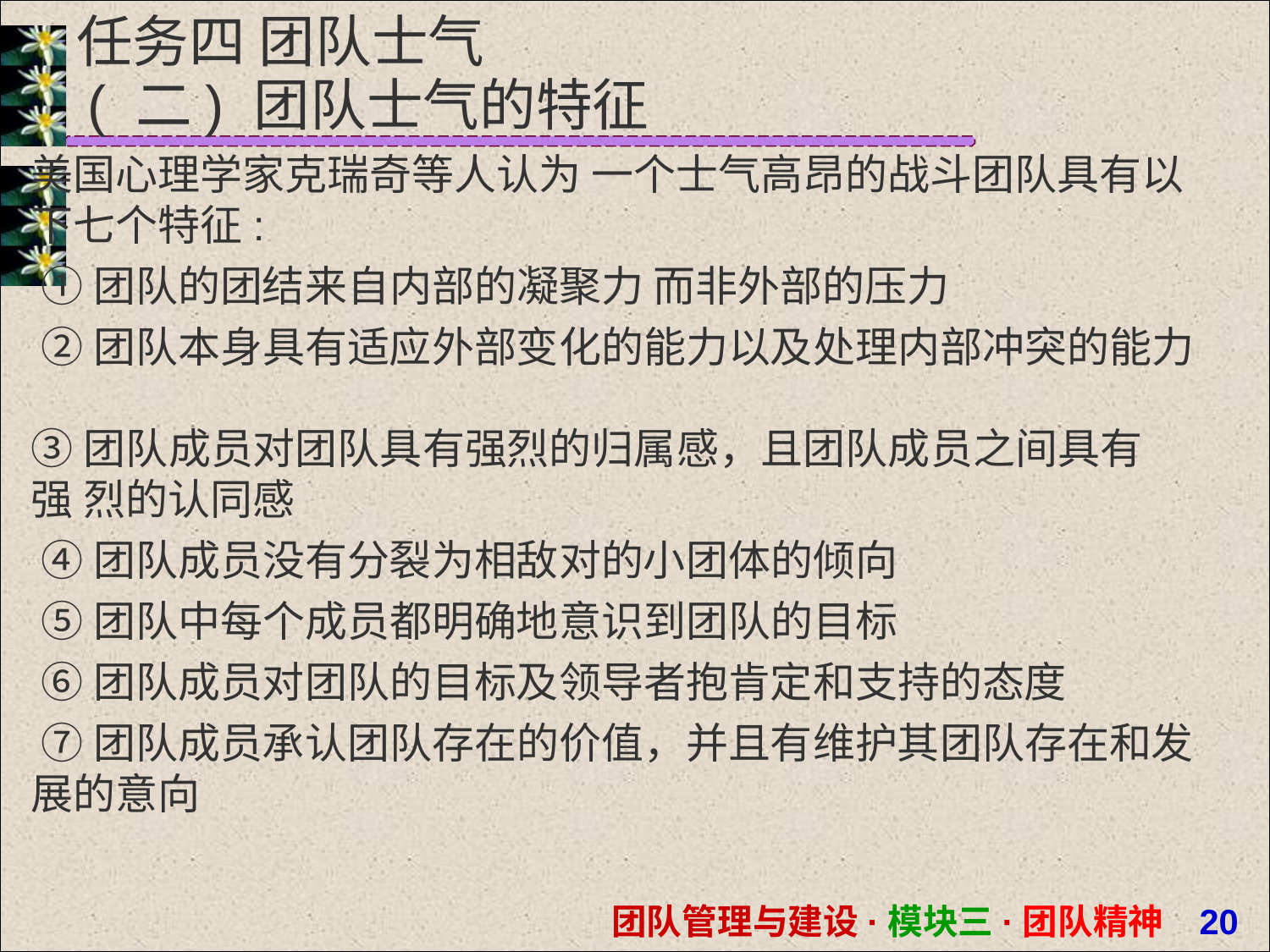

# 任务四 团队士气
( 二) 团队士气的特征

美国心理学家克瑞奇等人认为 一个士气高昂的战斗团队具有以 下七个特征:
 ①团队的团结来自内部的凝聚力 而非外部的压力
 ②团队本身具有适应外部变化的能力以及处理内部冲突的能力
③团队成员对团队具有强烈的归属感，且团队成员之间具有强 烈的认同感
 ④团队成员没有分裂为相敌对的小团体的倾向
 ⑤团队中每个成员都明确地意识到团队的目标
 ⑥团队成员对团队的目标及领导者抱肯定和支持的态度
 ⑦团队成员承认团队存在的价值，并且有维护其团队存在和发 展的意向

团队管理与建设·模块三·团队精神 20